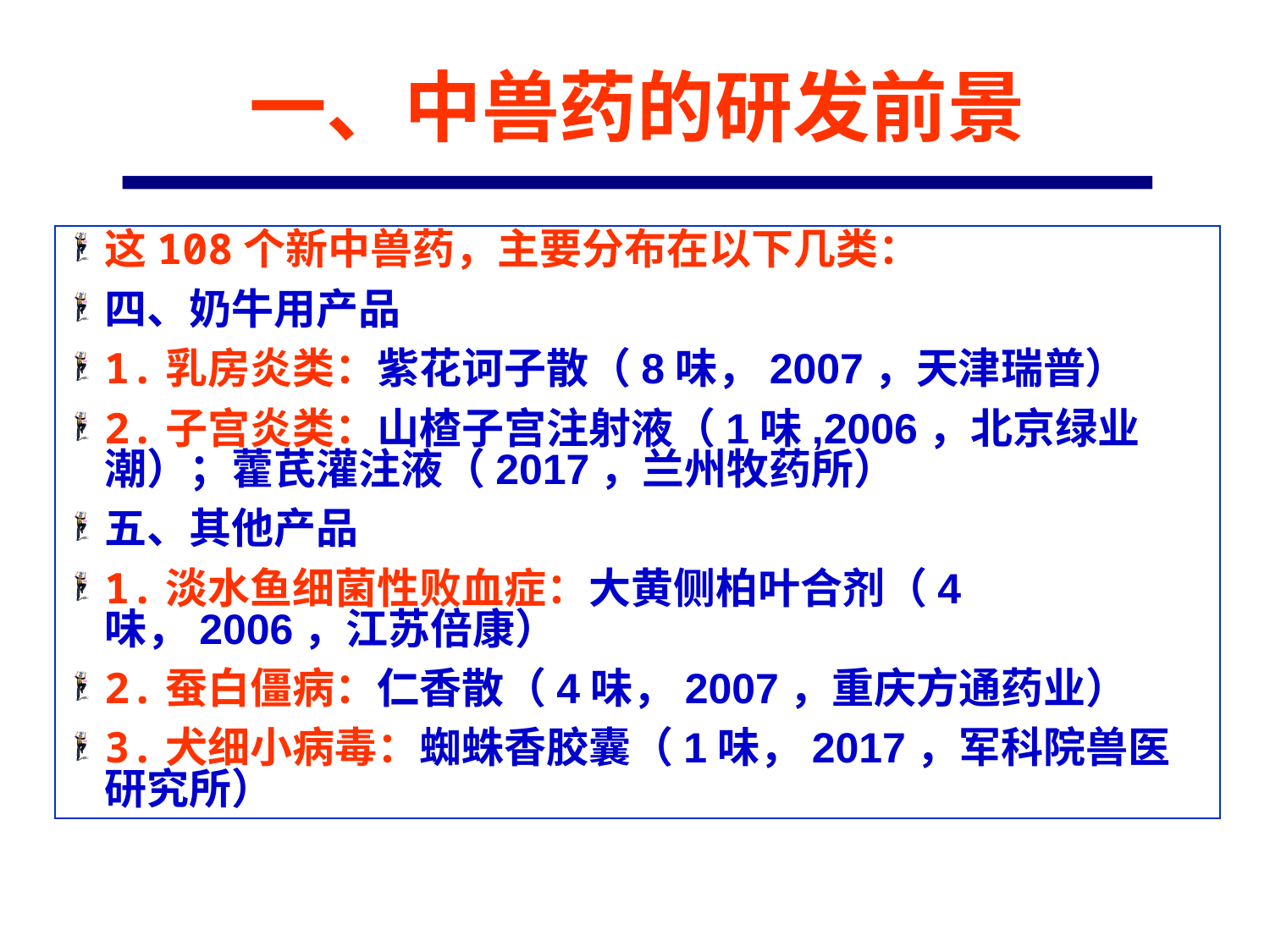

一、中兽药的研发前景

这108个新中兽药，主要分布在以下几类：
四、奶牛用产品
1.乳房炎类：紫花诃子散（8味，2007，天津瑞普）
2.子宫炎类：山楂子宫注射液（1味,2006，北京绿业潮）；藿芪灌注液（2017，兰州牧药所）
五、其他产品
1.淡水鱼细菌性败血症：大黄侧柏叶合剂（4味，2006，江苏倍康）
2.蚕白僵病：仁香散（4味，2007，重庆方通药业）
3.犬细小病毒：蜘蛛香胶囊（1味，2017，军科院兽医研究所）